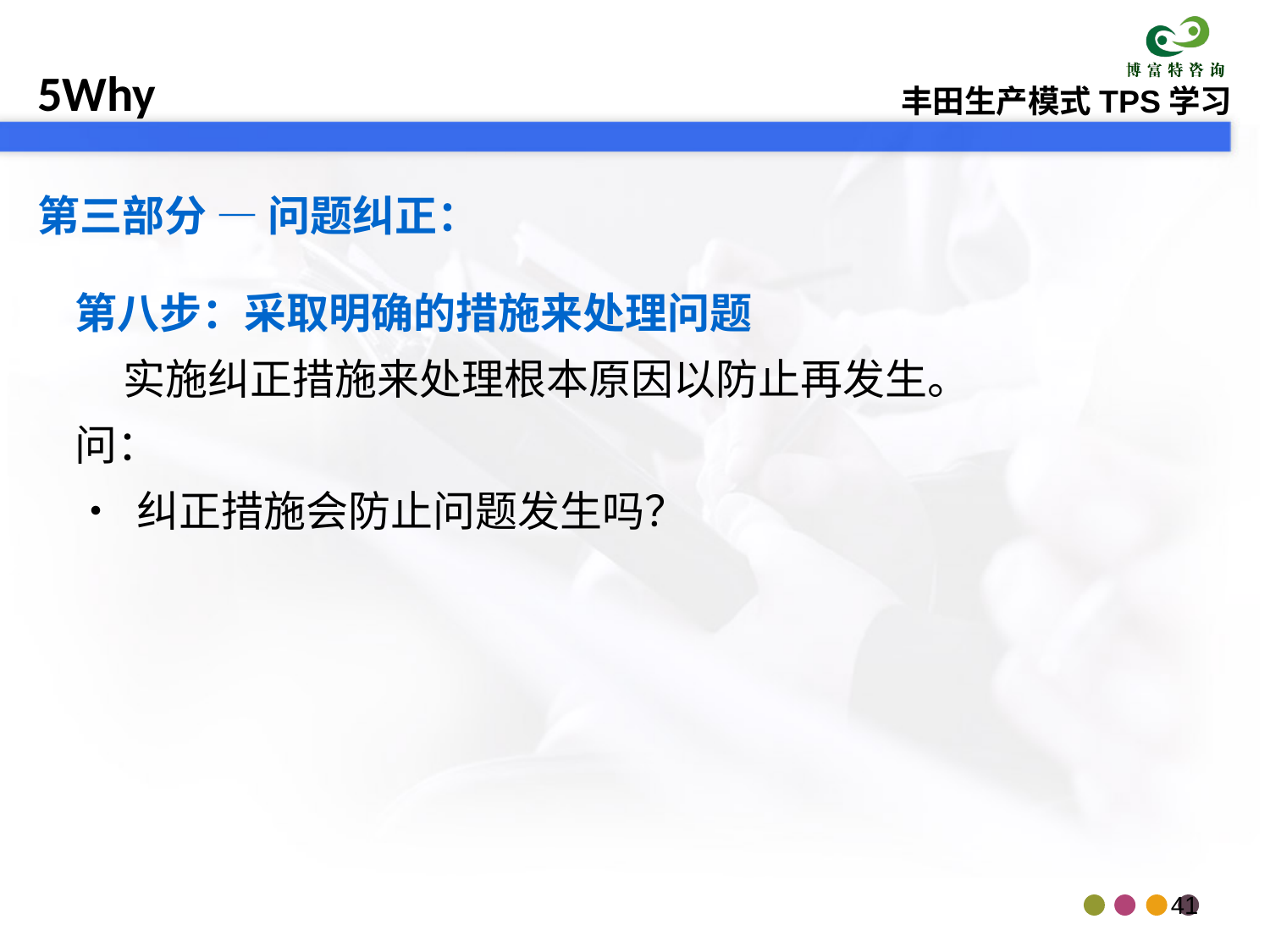

第三部分 — 问题纠正：
第八步：采取明确的措施来处理问题
    实施纠正措施来处理根本原因以防止再发生。
问：
• 纠正措施会防止问题发生吗？